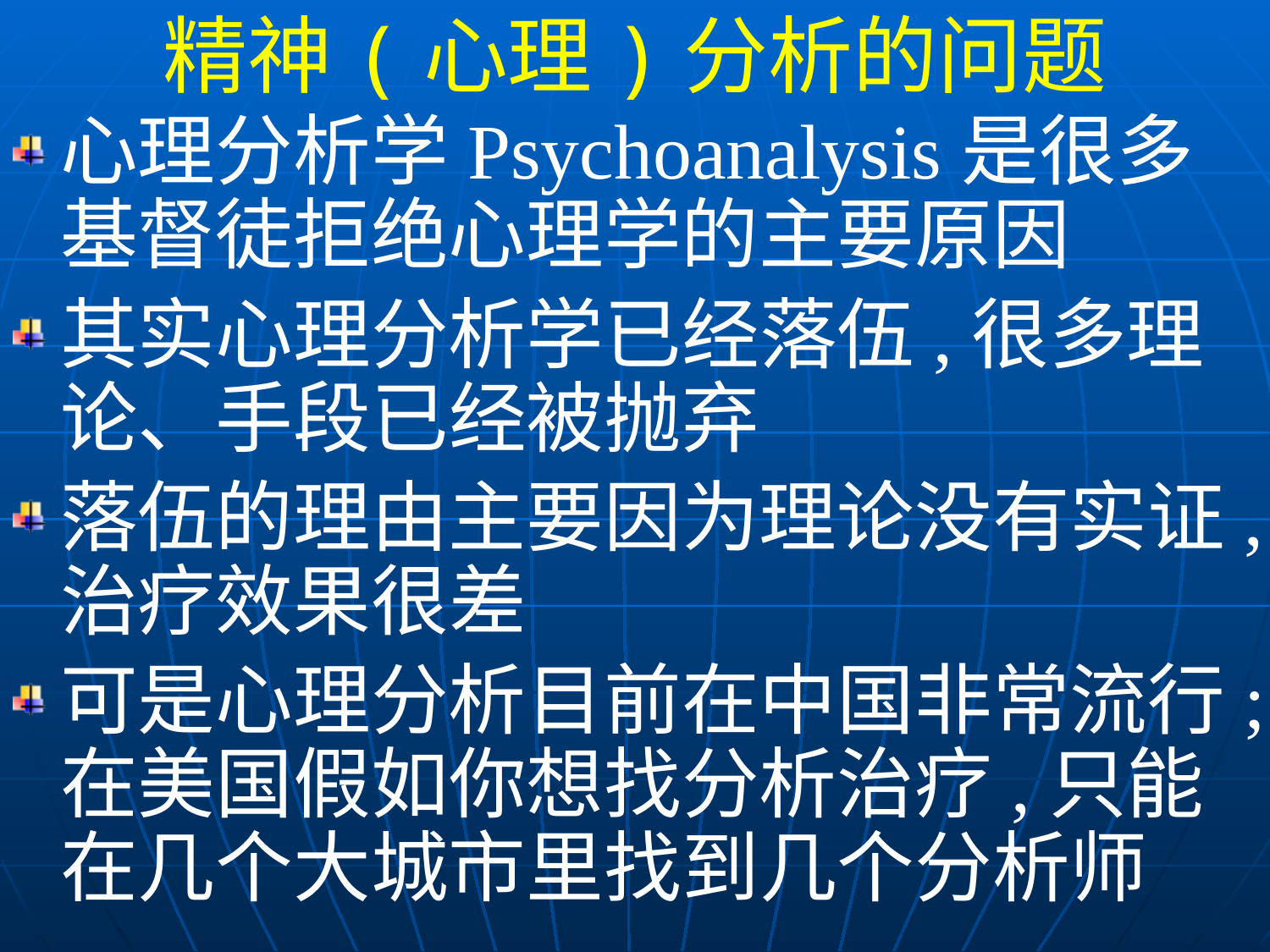

精神(心理)分析的问题
心理分析学Psychoanalysis是很多基督徒拒绝心理学的主要原因
其实心理分析学已经落伍,很多理论、手段已经被抛弃
落伍的理由主要因为理论没有实证,治疗效果很差
可是心理分析目前在中国非常流行;在美国假如你想找分析治疗,只能在几个大城市里找到几个分析师